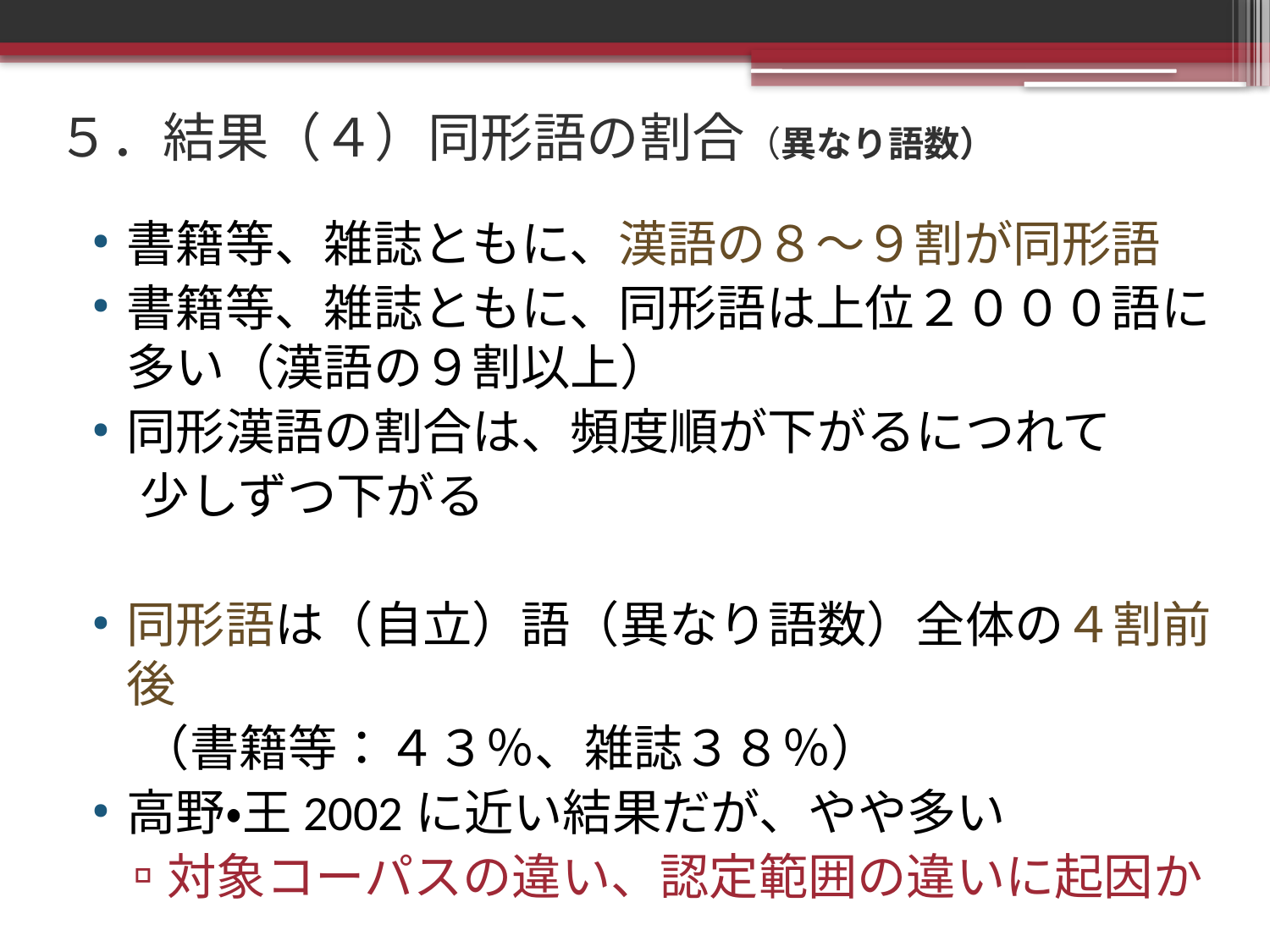

# ５．結果（４）同形語の割合（異なり語数）
書籍等、雑誌ともに、漢語の８～９割が同形語
書籍等、雑誌ともに、同形語は上位２０００語に多い（漢語の９割以上）
同形漢語の割合は、頻度順が下がるにつれて
　少しずつ下がる

同形語は（自立）語（異なり語数）全体の４割前後
　（書籍等：４３％、雑誌３８％）
高野・王2002に近い結果だが、やや多い
対象コーパスの違い、認定範囲の違いに起因か